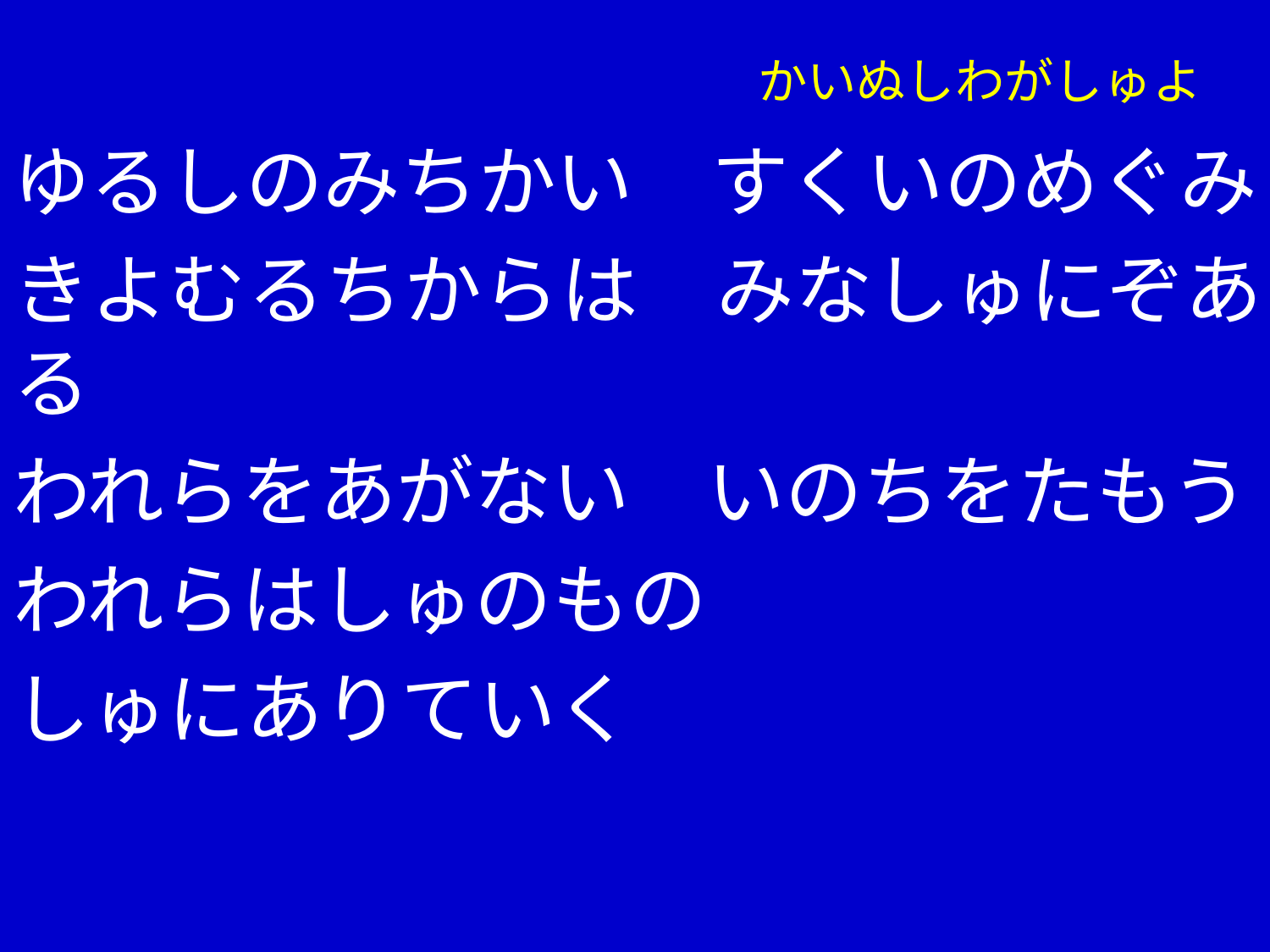

# かいぬしわがしゅよ
ゆるしのみちかい　すくいのめぐみ
きよむるちからは　みなしゅにぞある
われらをあがない　いのちをたもう
われらはしゅのもの
しゅにありていく